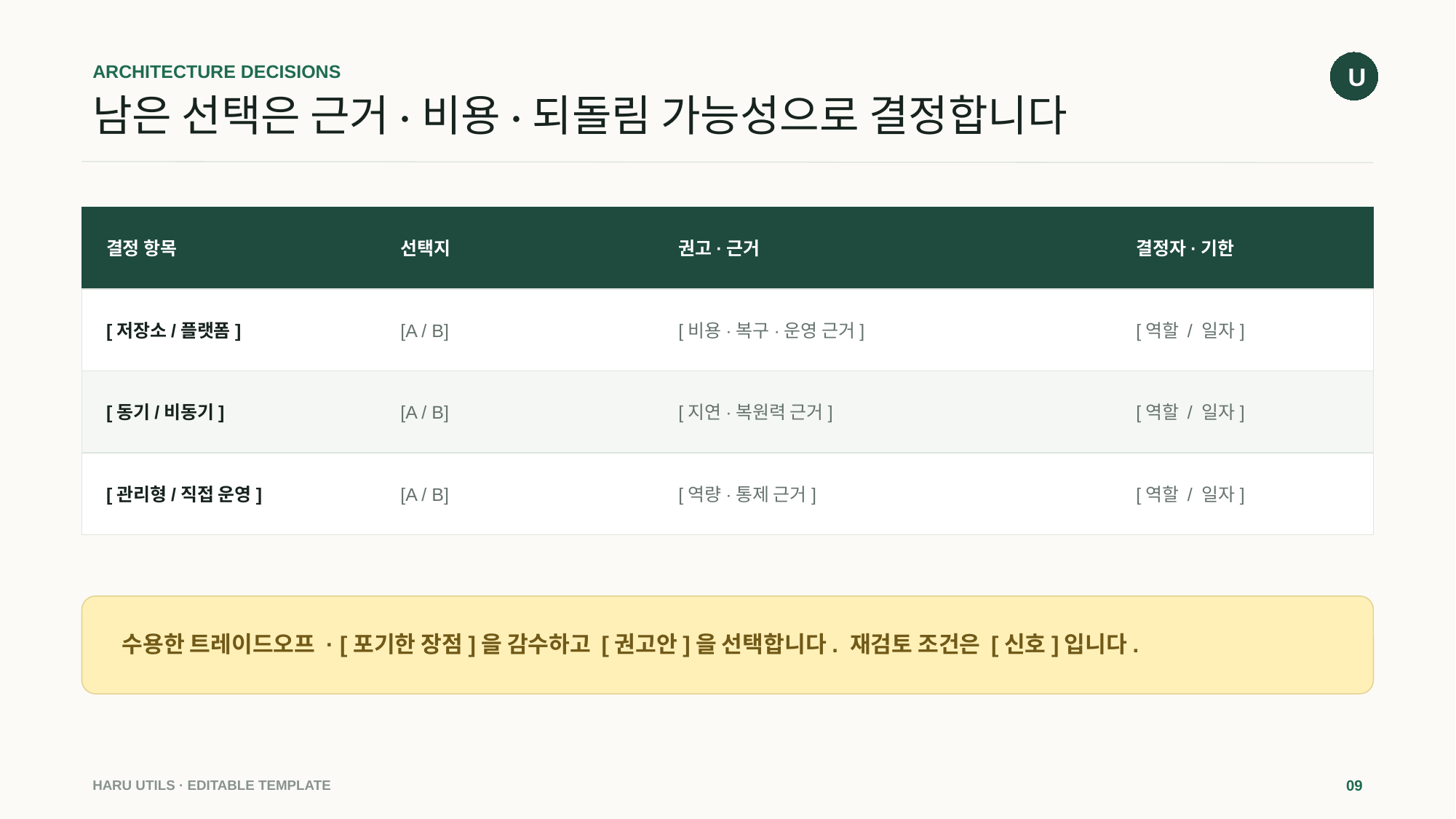

U
ARCHITECTURE DECISIONS
# 남은 선택은 근거·비용·되돌림 가능성으로 결정합니다

결정 항목
선택지
권고·근거
결정자·기한

[저장소/플랫폼]
[A / B]
[비용·복구·운영 근거]
[역할 / 일자]

[동기/비동기]
[A / B]
[지연·복원력 근거]
[역할 / 일자]

[관리형/직접 운영]
[A / B]
[역량·통제 근거]
[역할 / 일자]

수용한 트레이드오프 · [포기한 장점]을 감수하고 [권고안]을 선택합니다. 재검토 조건은 [신호]입니다.
HARU UTILS · EDITABLE TEMPLATE
09